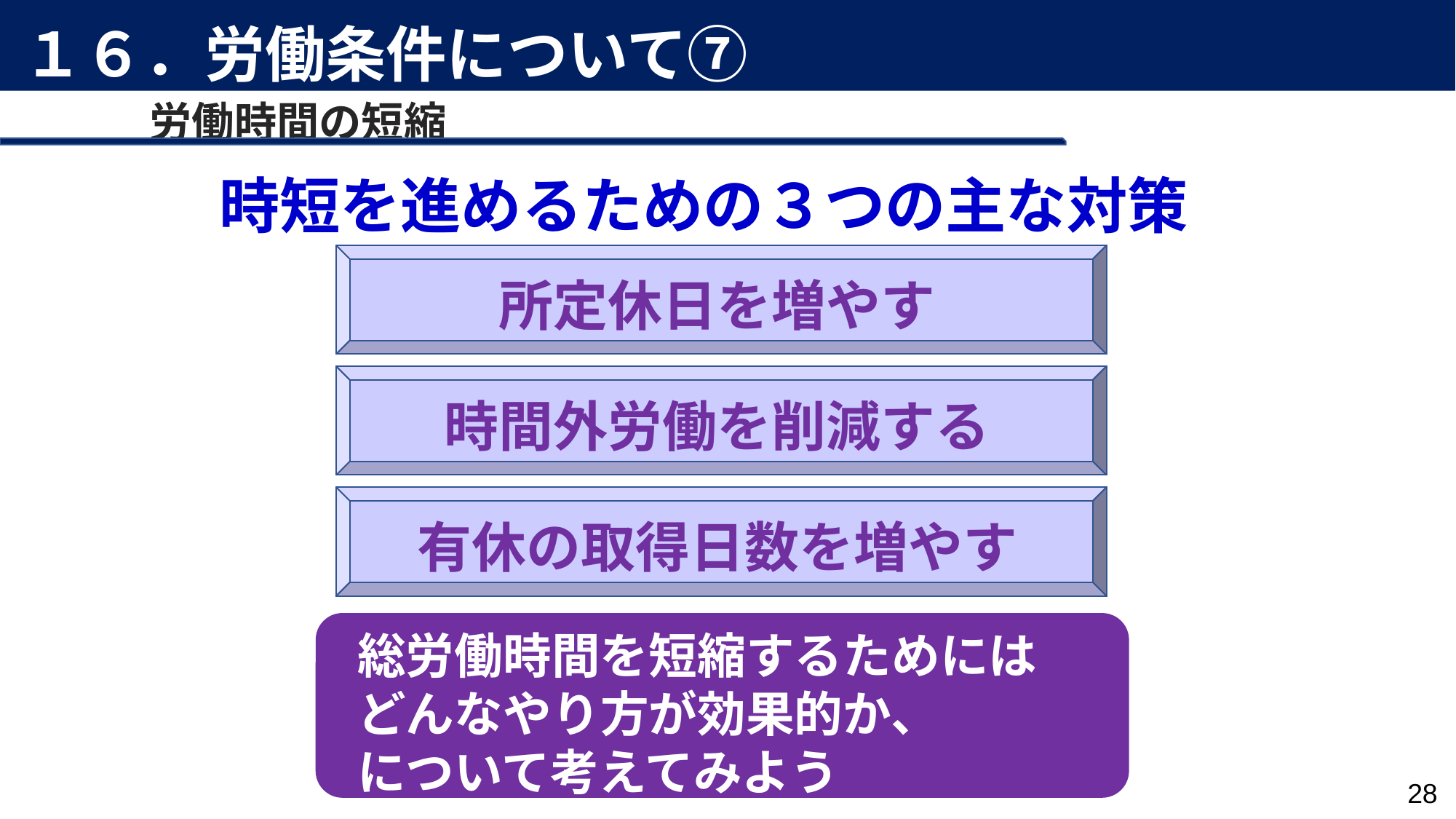

１６．労働条件について⑦
労働時間の短縮

時短を進めるための３つの主な対策

所定休日を増やす

時間外労働を削減する

有休の取得日数を増やす

総労働時間を短縮するためには
どんなやり方が効果的か、
について考えてみよう
28